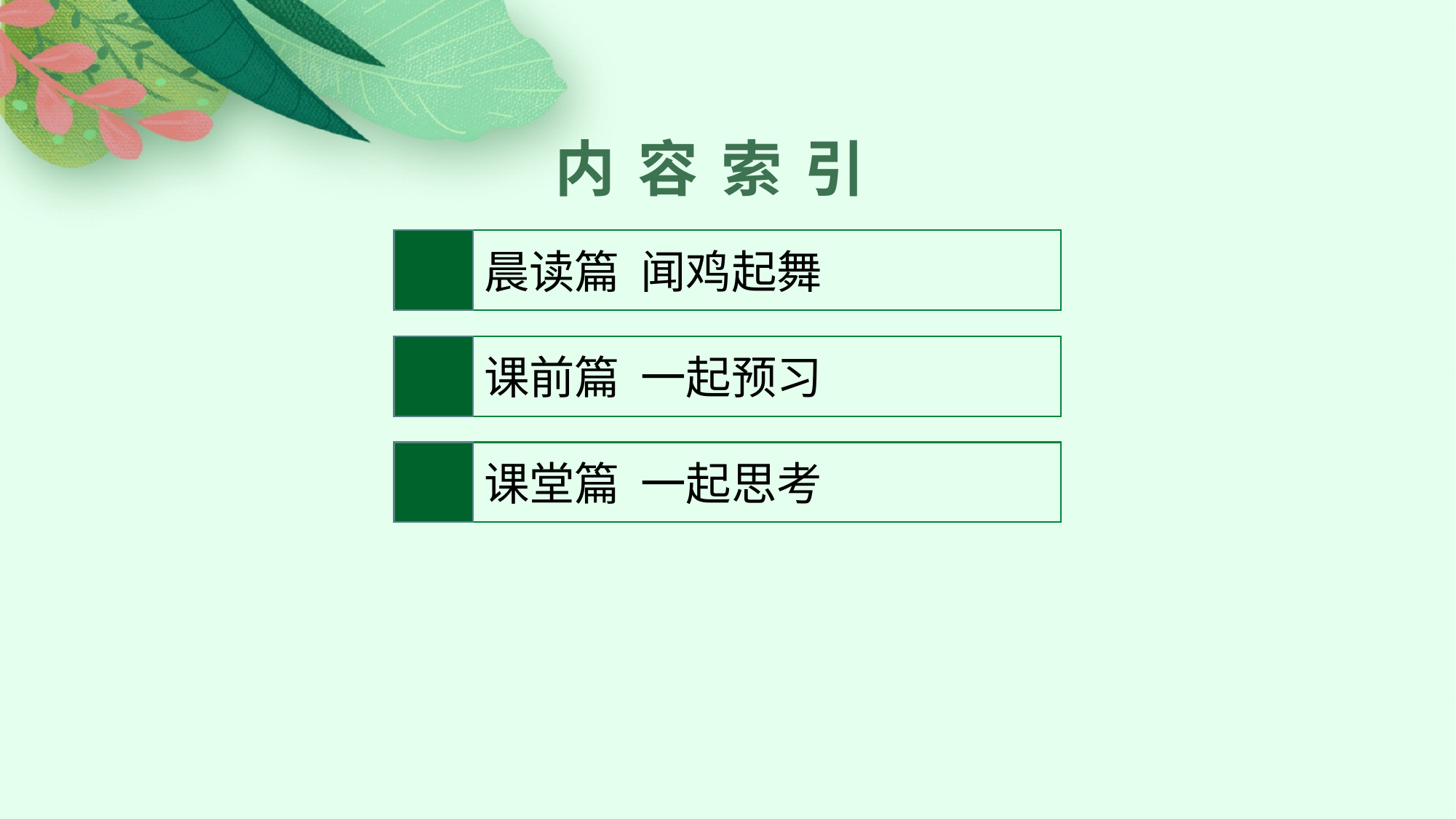

内容索引

晨读篇  闻鸡起舞
课前篇  一起预习

课堂篇  一起思考